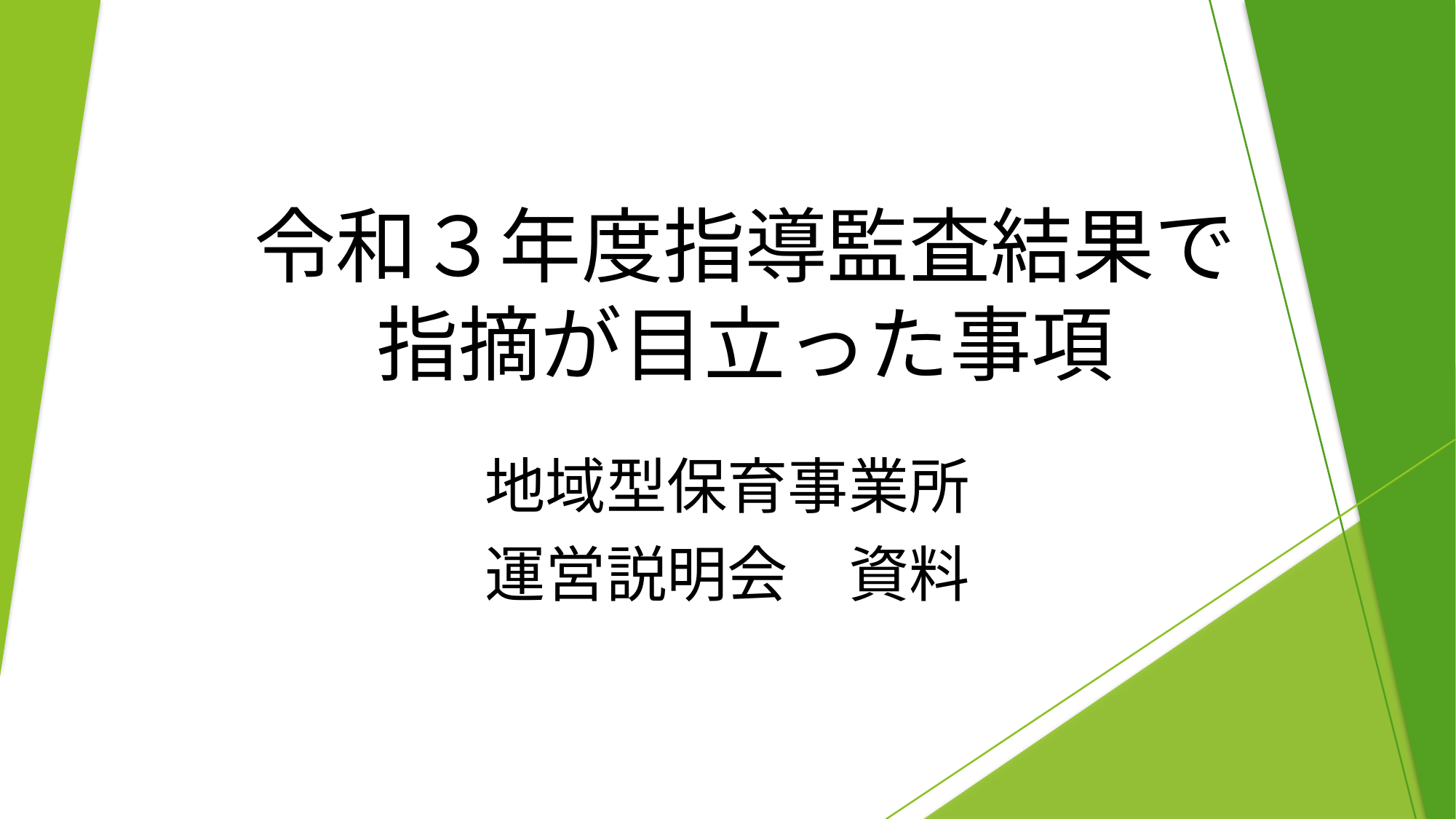

# 令和３年度指導監査結果で 指摘が目立った事項
地域型保育事業所
運営説明会　資料